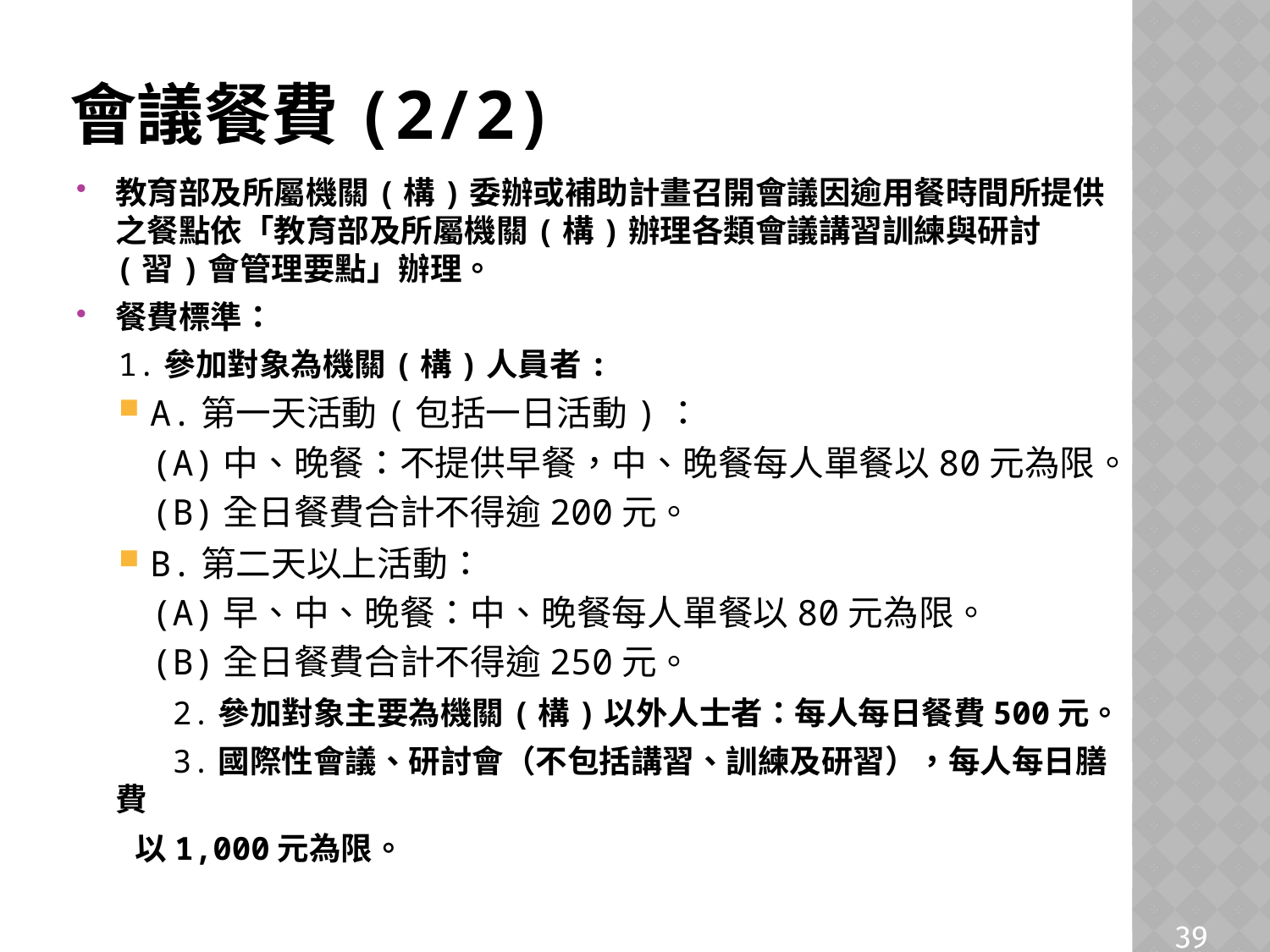

# 會議餐費(2/2)
教育部及所屬機關(構)委辦或補助計畫召開會議因逾用餐時間所提供之餐點依「教育部及所屬機關(構)辦理各類會議講習訓練與研討(習)會管理要點」辦理。
餐費標準：
1.參加對象為機關(構)人員者:
A.第一天活動(包括一日活動)：
(A)中、晚餐：不提供早餐，中、晚餐每人單餐以80元為限。
(B)全日餐費合計不得逾200元。
B.第二天以上活動：
(A)早、中、晚餐：中、晚餐每人單餐以80元為限。
(B)全日餐費合計不得逾250元。
     2.參加對象主要為機關(構)以外人士者：每人每日餐費500元。
     3.國際性會議、研討會（不包括講習、訓練及研習），每人每日膳費
       以1,000元為限。

39